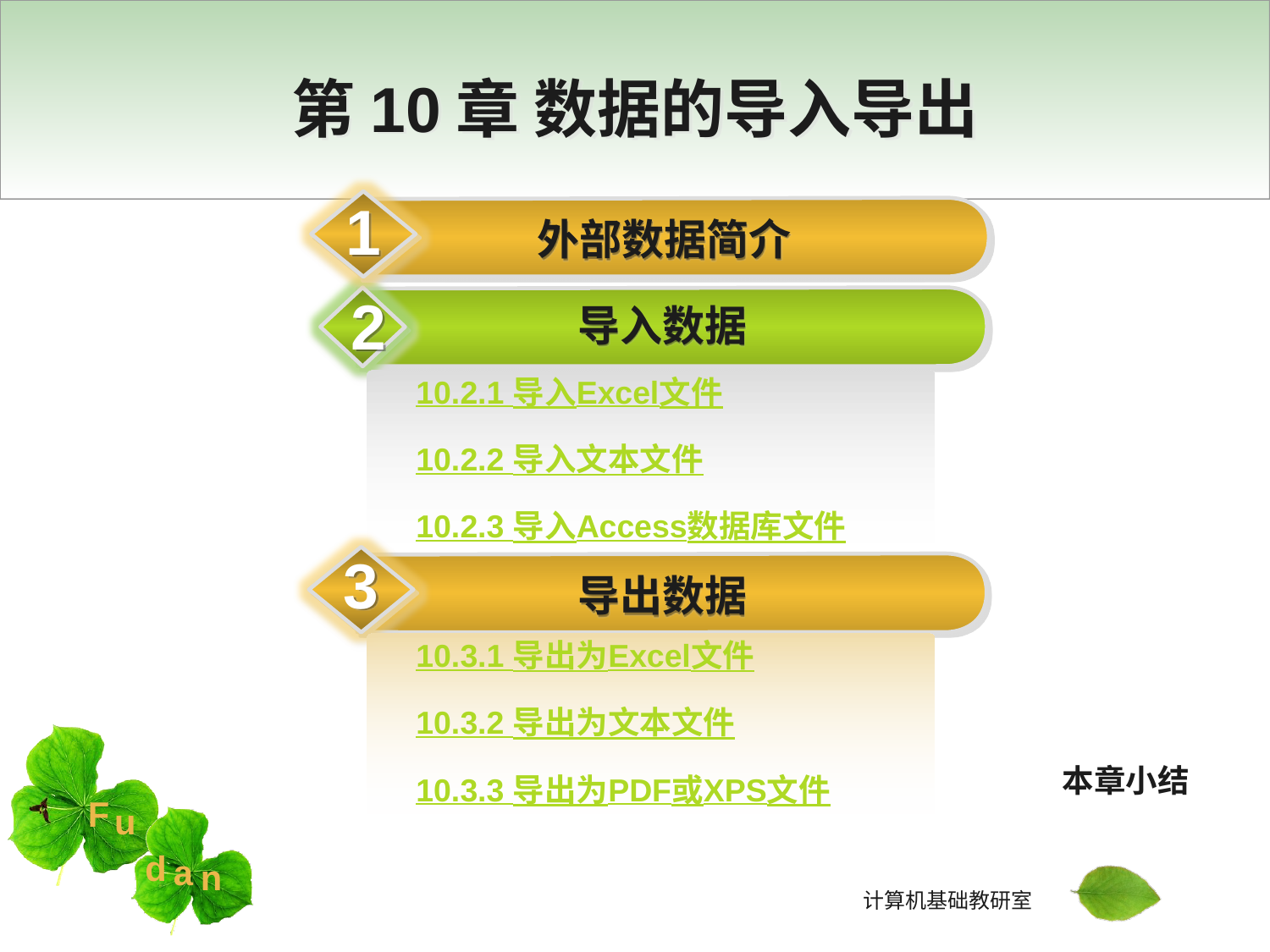

第10章 数据的导入导出
1

外部数据简介
2

导入数据
10.2.1 导入Excel文件
10.2.2 导入文本文件
10.2.3 导入Access数据库文件
3

导出数据
10.3.1 导出为Excel文件
10.3.2 导出为文本文件
10.3.3 导出为PDF或XPS文件
本章小结